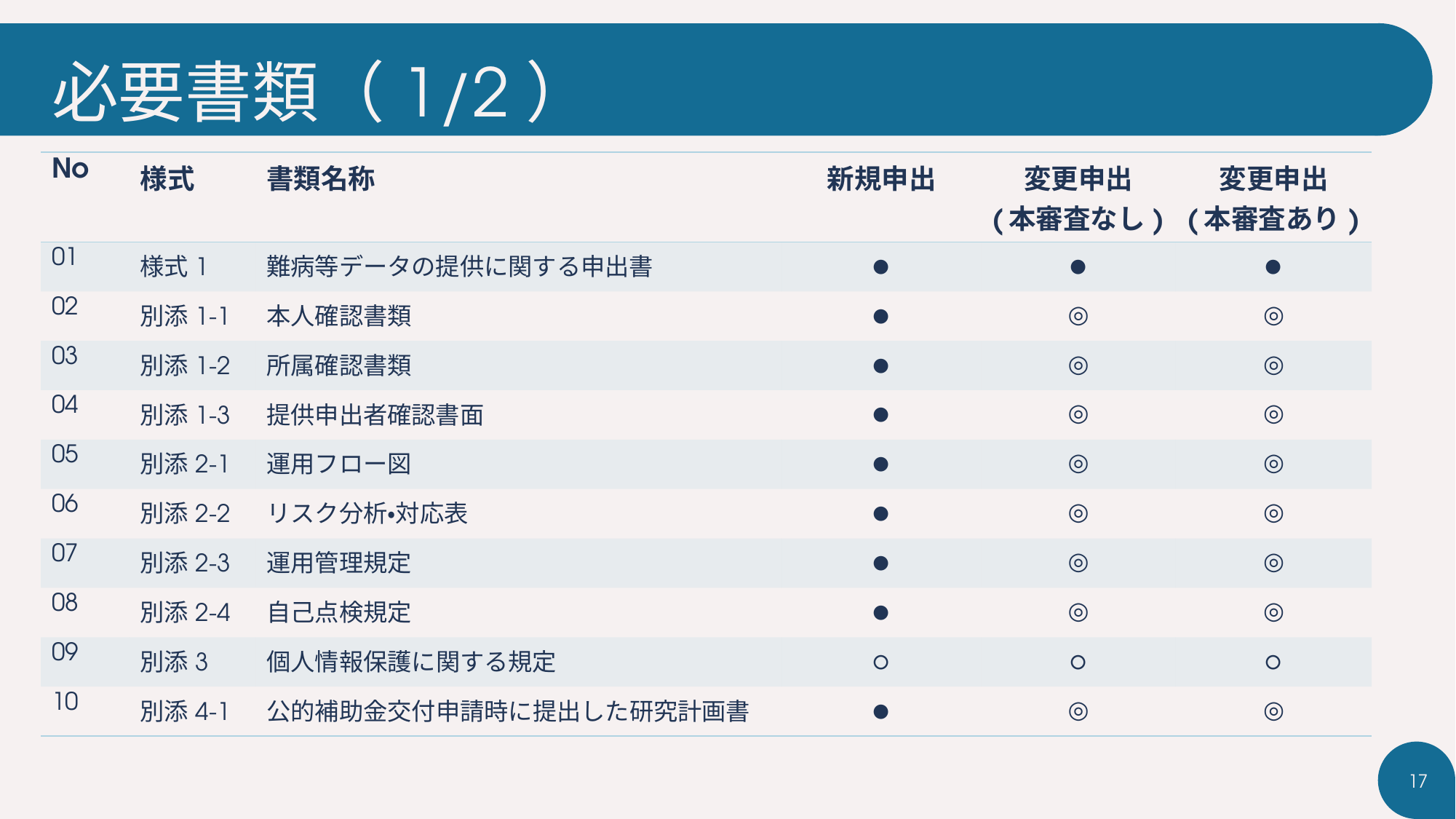

# 必要書類（1/2）
| No | 様式 | 書類名称 | 新規申出 | 変更申出 (本審査なし) | 変更申出 (本審査あり) |
| --- | --- | --- | --- | --- | --- |
| 01 | 様式1 | 難病等データの提供に関する申出書 | ● | ● | ● |
| 02 | 別添1-1 | 本人確認書類 | ● | ◎ | ◎ |
| 03 | 別添1-2 | 所属確認書類 | ● | ◎ | ◎ |
| 04 | 別添1-3 | 提供申出者確認書面 | ● | ◎ | ◎ |
| 05 | 別添2-1 | 運用フロー図 | ● | ◎ | ◎ |
| 06 | 別添2-2 | リスク分析・対応表 | ● | ◎ | ◎ |
| 07 | 別添2-3 | 運用管理規定 | ● | ◎ | ◎ |
| 08 | 別添2-4 | 自己点検規定 | ● | ◎ | ◎ |
| 09 | 別添3 | 個人情報保護に関する規定 | ○ | ○ | ○ |
| 10 | 別添4-1 | 公的補助金交付申請時に提出した研究計画書 | ● | ◎ | ◎ |

17